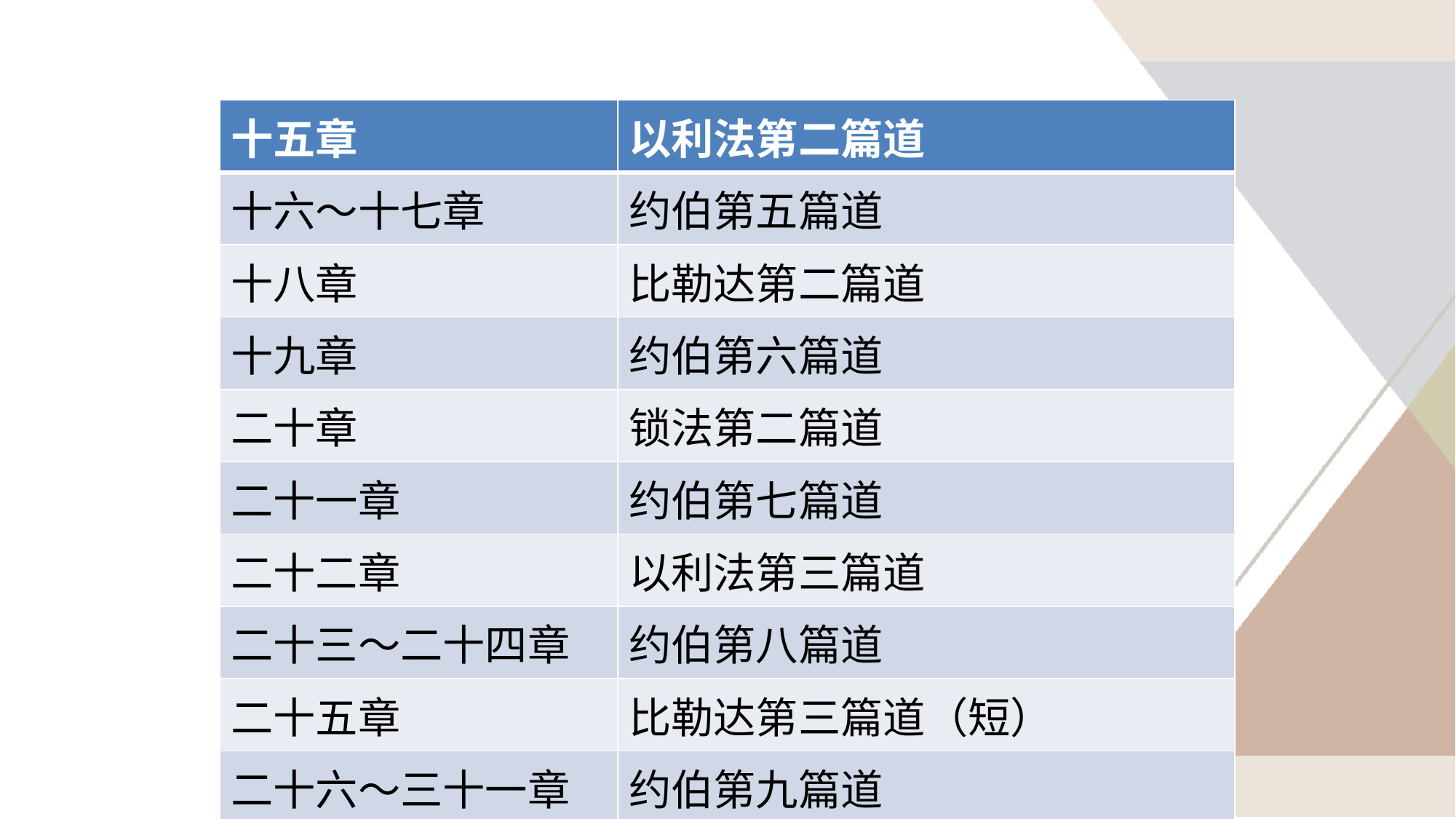

| 十五章 | 以利法第二篇道 |
| --- | --- |
| 十六～十七章 | 约伯第五篇道 |
| 十八章 | 比勒达第二篇道 |
| 十九章 | 约伯第六篇道 |
| 二十章 | 锁法第二篇道 |
| 二十一章 | 约伯第七篇道 |
| 二十二章 | 以利法第三篇道 |
| 二十三～二十四章 | 约伯第八篇道 |
| 二十五章 | 比勒达第三篇道（短） |
| 二十六～三十一章 | 约伯第九篇道 |